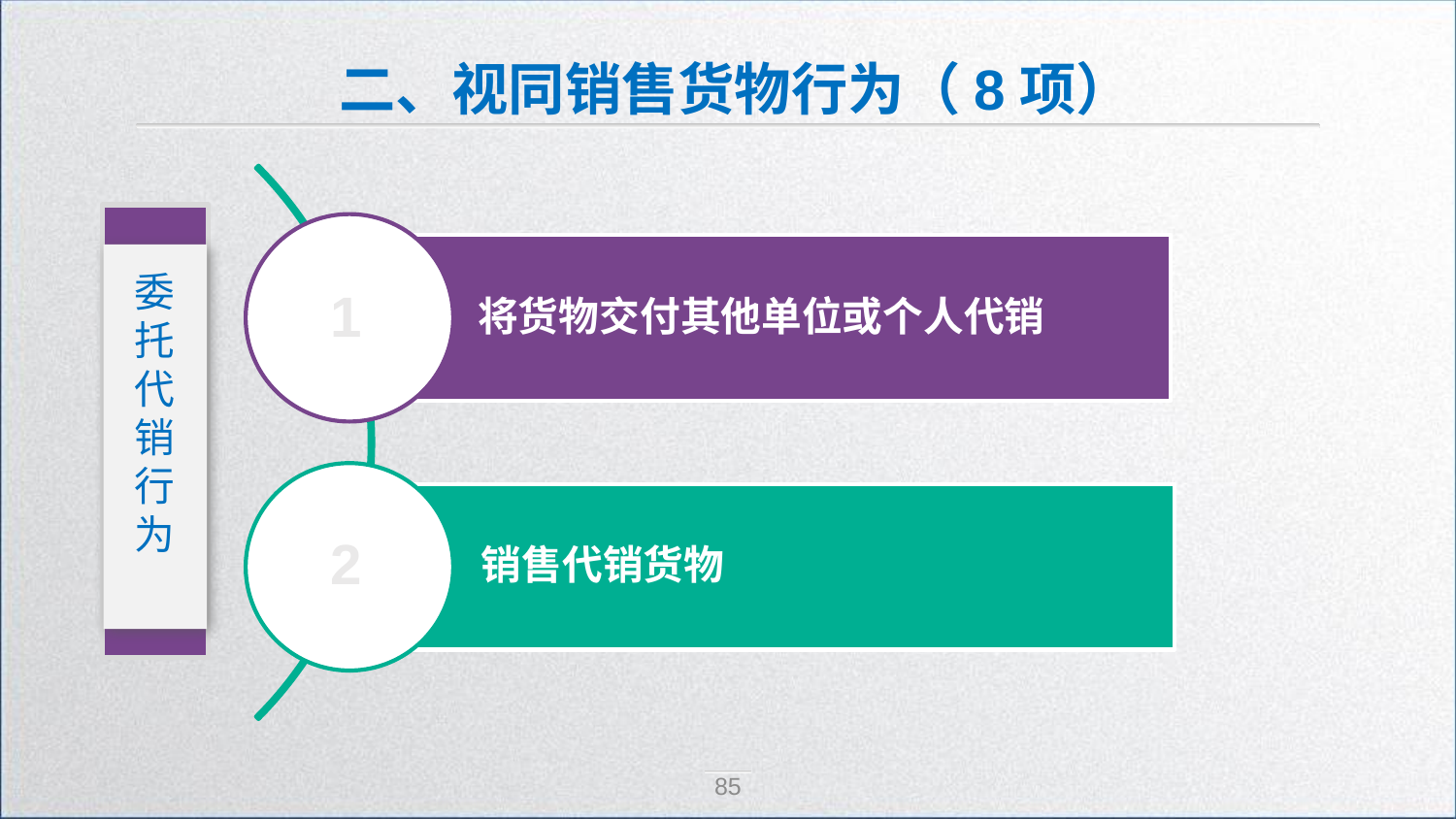

二、视同销售货物行为（8项）
将货物交付其他单位或个人代销
销售代销货物

委托代销行为
1
2
85